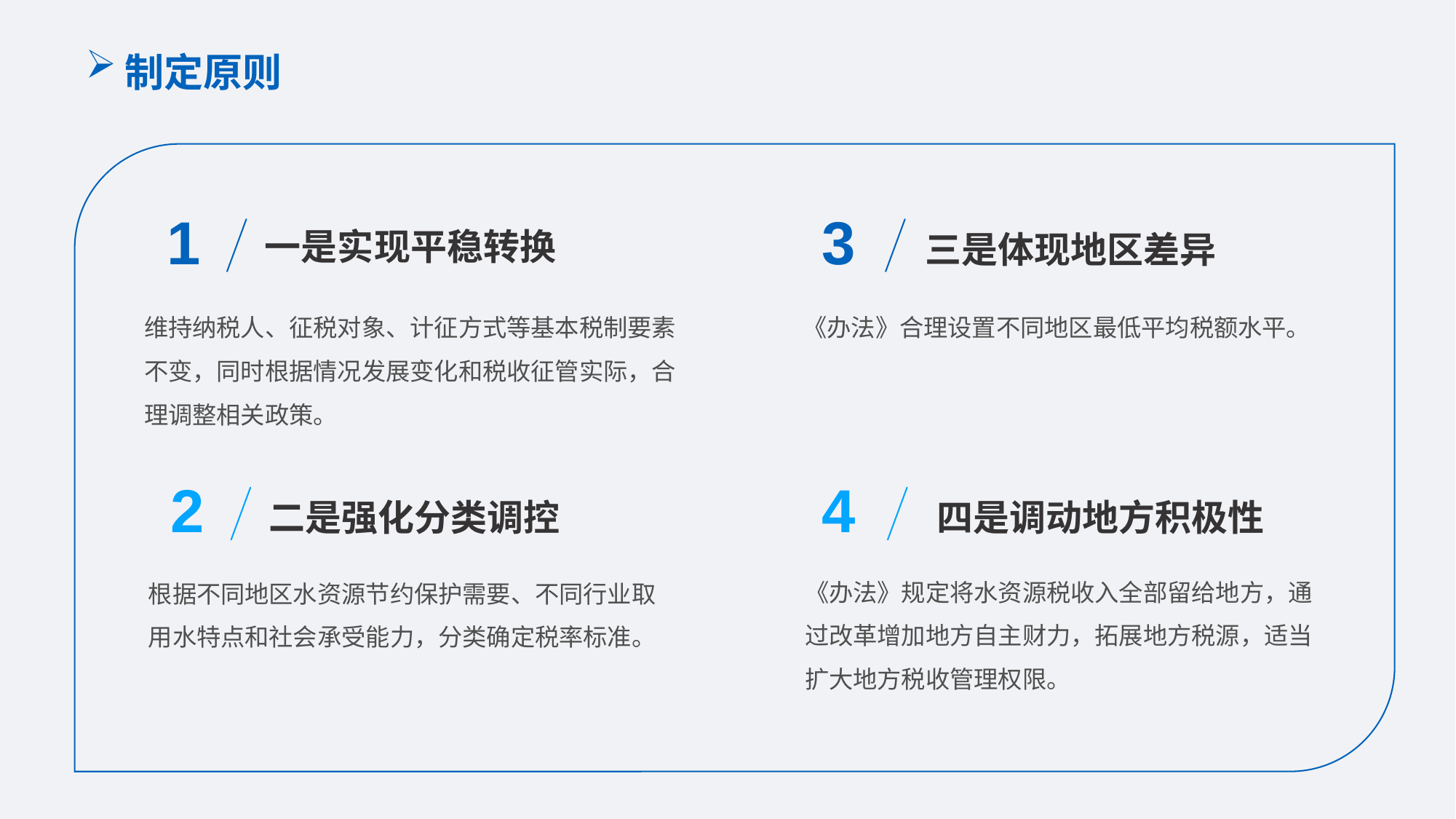

制定原则

1
一是实现平稳转换
维持纳税人、征税对象、计征方式等基本税制要素不变，同时根据情况发展变化和税收征管实际，合理调整相关政策。
3
三是体现地区差异
《办法》合理设置不同地区最低平均税额水平。
2
二是强化分类调控
根据不同地区水资源节约保护需要、不同行业取用水特点和社会承受能力，分类确定税率标准。
4
四是调动地方积极性
《办法》规定将水资源税收入全部留给地方，通过改革增加地方自主财力，拓展地方税源，适当扩大地方税收管理权限。